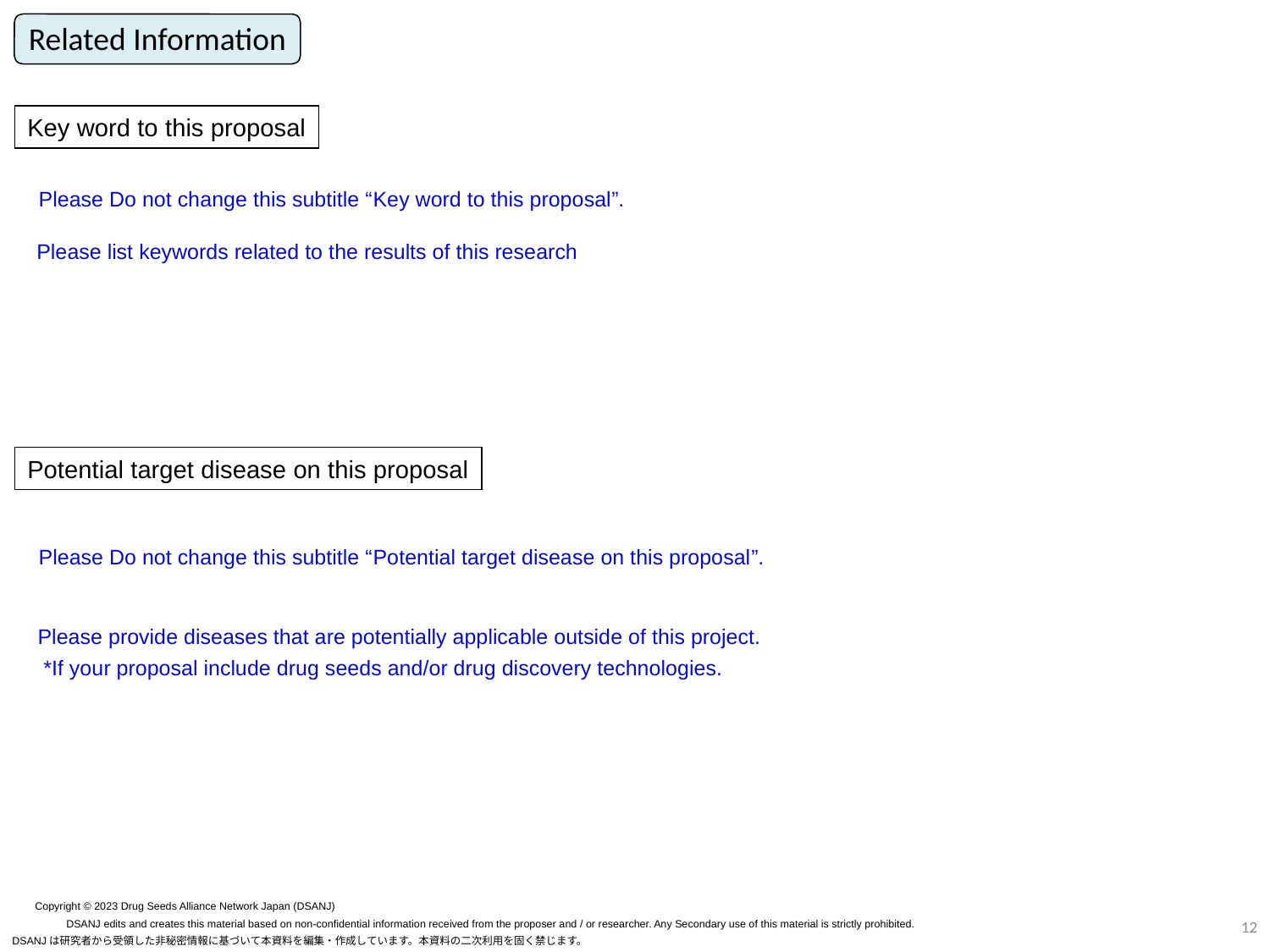

Related Information

Key word to this proposal
Please Do not change this subtitle “Key word to this proposal”.
Please list keywords related to the results of this research
Potential target disease on this proposal
Please Do not change this subtitle “Potential target disease on this proposal”.
Please provide diseases that are potentially applicable outside of this project.
 *If your proposal include drug seeds and/or drug discovery technologies.
Copyright © 2023 Drug Seeds Alliance Network Japan (DSANJ)
12
DSANJ edits and creates this material based on non-confidential information received from the proposer and / or researcher. Any Secondary use of this material is strictly prohibited.
DSANJは研究者から受領した非秘密情報に基づいて本資料を編集・作成しています。本資料の二次利用を固く禁じます。